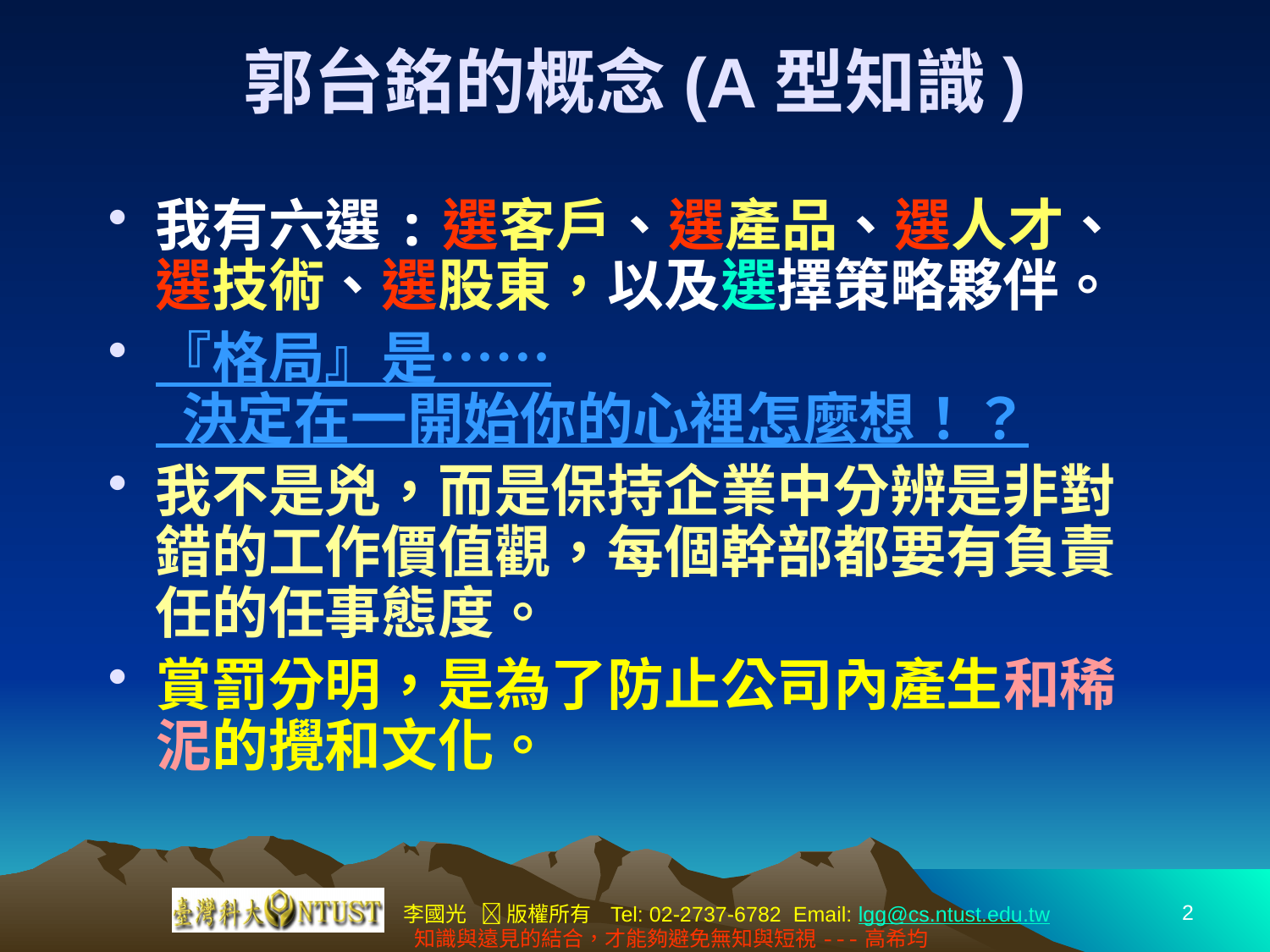

# 郭台銘的概念(A型知識)
我有六選:選客戶、選產品、選人才、選技術、選股東，以及選擇策略夥伴。
『格局』是……
  決定在一開始你的心裡怎麼想！？
我不是兇，而是保持企業中分辨是非對錯的工作價值觀，每個幹部都要有負責任的任事態度。
賞罰分明，是為了防止公司內產生和稀泥的攪和文化。

2